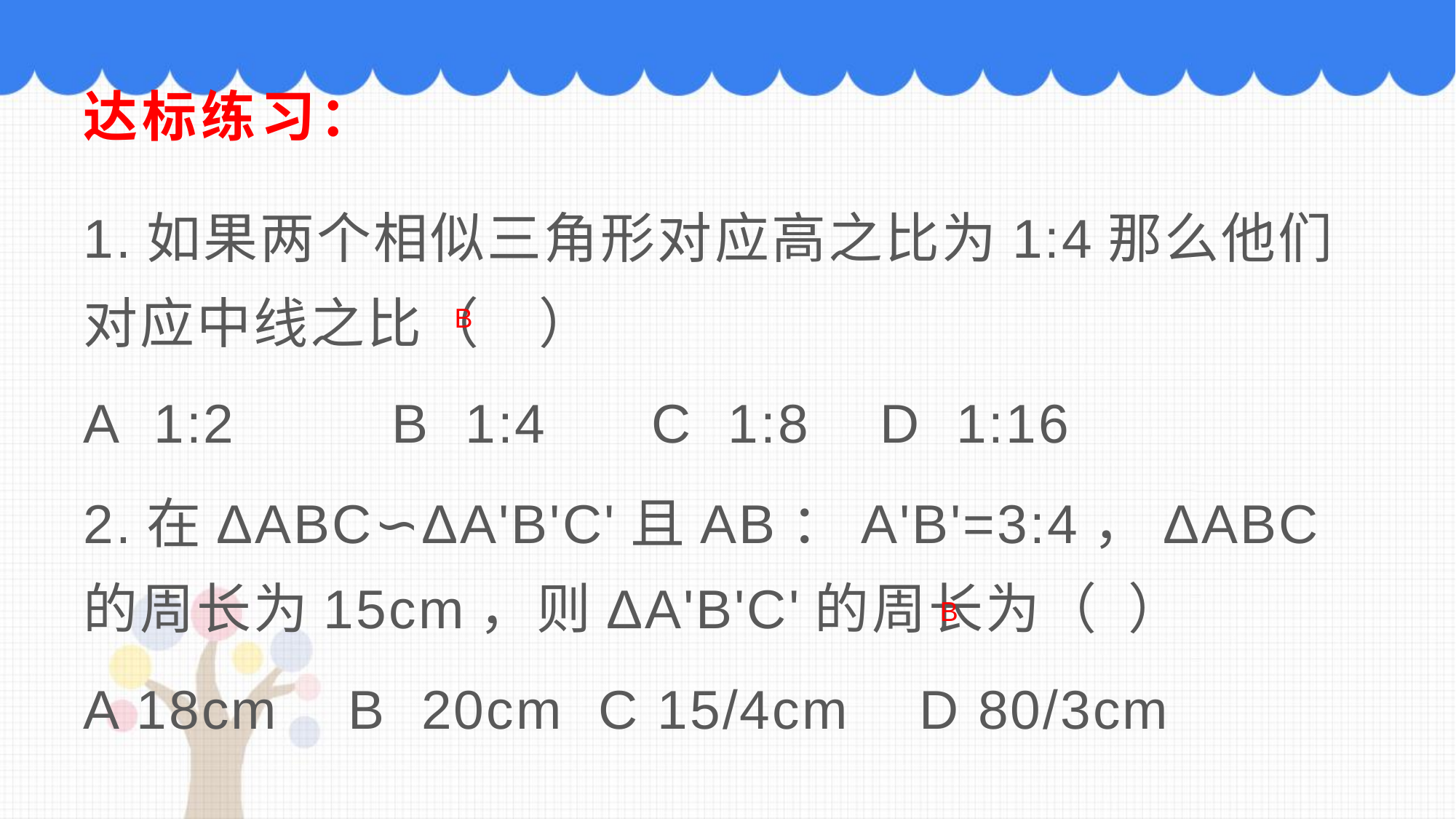

# 达标练习：
1.如果两个相似三角形对应高之比为1:4那么他们对应中线之比（    ）
A  1:2         B  1:4      C  1:8    D  1:16
2.在ΔABC∽ΔA'B'C'且AB：A'B'=3:4，ΔABC的周长为15cm，则ΔA'B'C'的周长为（  ）
A 18cm    B  20cm  C 15/4cm    D 80/3cm
B
B